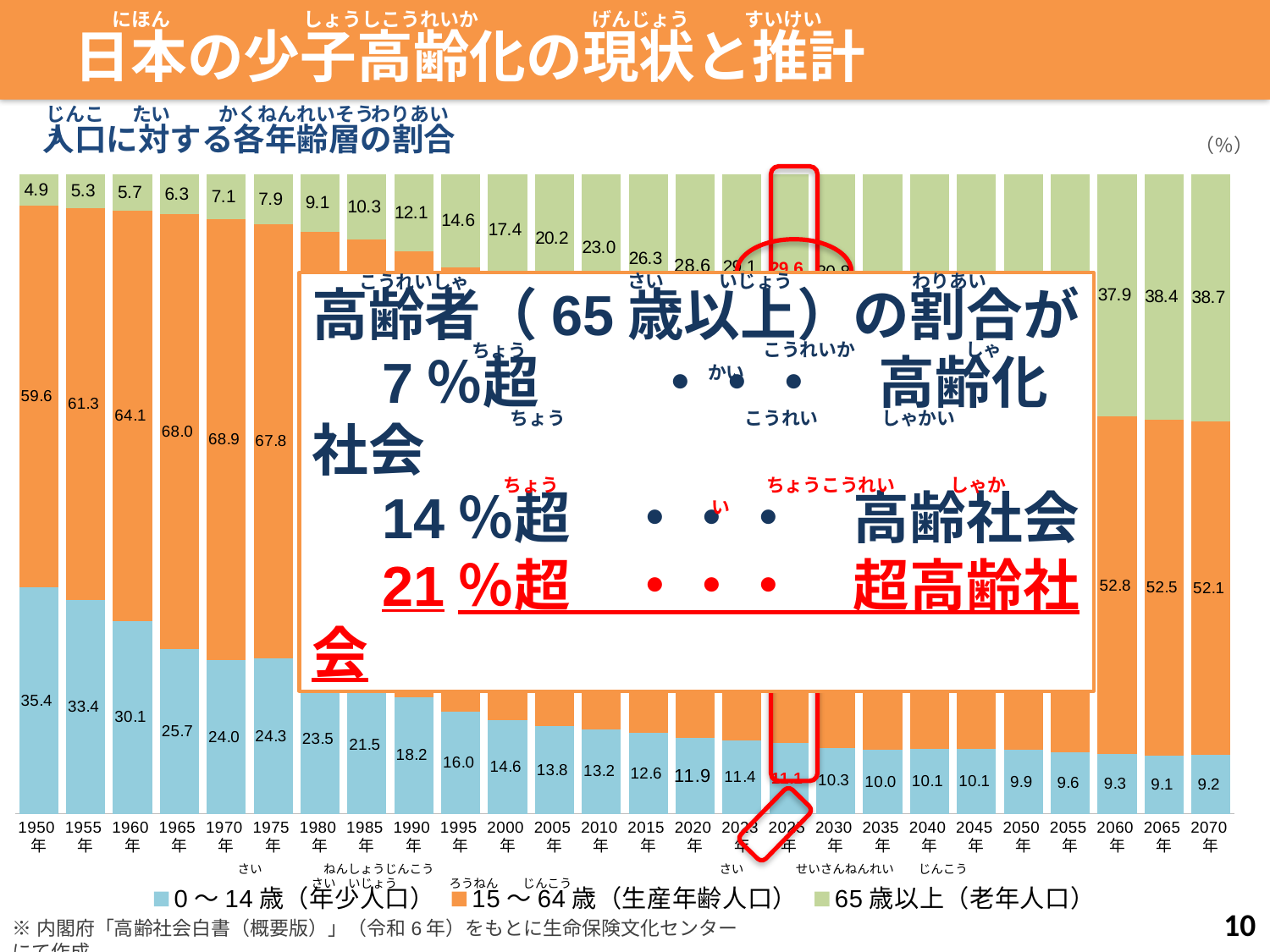

にほん
しょうしこうれいか
げんじょう
すいけい
日本の少子高齢化の現状と推計
じんこう
たい
かくねんれいそう
わりあい
人口に対する各年齢層の割合
（％）

### Chart

| Category | 0～14歳（年少人口） | 15～64歳（生産年齢人口） | 65歳以上（老年人口） |
|---|---|---|---|
| 1950年 | 35.41369472182596 | 59.64098906324299 | 4.945316214931051 |
| 1955年 | 33.44437041972019 | 61.25916055962691 | 5.296469020652898 |
| 1960年 | 30.14846235418876 | 64.12513255567337 | 5.726405090137858 |
| 1965年 | 25.735887096774196 | 67.98387096774194 | 6.280241935483871 |
| 1970年 | 24.02789720072609 | 68.90226425910004 | 7.06983854017388 |
| 1975年 | 24.327464474037 | 67.75404415050495 | 7.918491375458039 |
| 1980年 | 23.51483032737841 | 67.3818275066245 | 9.103342165997095 |
| 1985年 | 21.51061895711098 | 68.18444756631683 | 10.304933476572185 |
| 1990年 | 18.243024010382868 | 69.67878001297858 | 12.078195976638547 |
| 1995年 | 15.953121262855777 | 69.4889579845332 | 14.557920752611016 |
| 2000年 | 14.577742699289661 | 68.05051302288871 | 17.371744277821627 |
| 2005年 | 13.76492771841609 | 66.06693903205532 | 20.168133249528598 |
| 2010年 | 13.221059258676322 | 63.76800188872275 | 23.01093885260093 |
| 2015年 | 12.591773900686823 | 61.06418252151259 | 26.344043577800587 |
| 2020年 | 11.915332170604092 | 59.52909465673062 | 28.555573172665294 |
| 2023年 | 11.396171787035547 | 59.47402284059836 | 29.129805372366093 |
| 2025年 | 11.058823529411764 | 59.310344827586206 | 29.630831643002026 |
| 2030年 | 10.323010323010323 | 58.90775890775891 | 30.76923076923077 |
| 2035年 | 10.022290809327847 | 57.63031550068587 | 32.34739368998628 |
| 2040年 | 10.121421607728442 | 55.06514224940175 | 34.813436142869804 |
| 2045年 | 10.137867647058824 | 53.60294117647059 | 36.25919117647059 |
| 2050年 | 9.943643136880313 | 52.918139268315976 | 37.138217594803706 |
| 2055年 | 9.611940298507463 | 52.80597014925373 | 37.582089552238806 |
| 2060年 | 9.287571502860114 | 52.8133125325013 | 37.89911596463858 |
| 2065年 | 9.12863070539419 | 52.51146538545534 | 38.35990390915047 |
| 2070年 | 9.161972640533394 | 52.1324290148293 | 38.705598344637316 |

さい　　　いじょう
わりあい
こうれいしゃ
高齢者（65歳以上）の割合が
　7％超　　・・・　高齢化社会
　14％超　・・・　高齢社会
　21％超　・・・　超高齢社会
　　　こうれいか　　　　　　しゃかい
　　　ちょう
　　こうれい　　　  しゃかい
　　　ちょう
　　　ちょう
　　　ちょうこうれい　　　しゃかい
さい　　　　　ねんしょうじんこう　　　　　　　　　　　　　　　　　　　　　　　 さい　　　　 せいさんねんれい　　じんこう　　　　　　　　　　　　　　　　　さい　いじょう　　　　 ろうねん　　じんこう
10
※内閣府「高齢社会白書（概要版）」（令和6年）をもとに生命保険文化センターにて作成